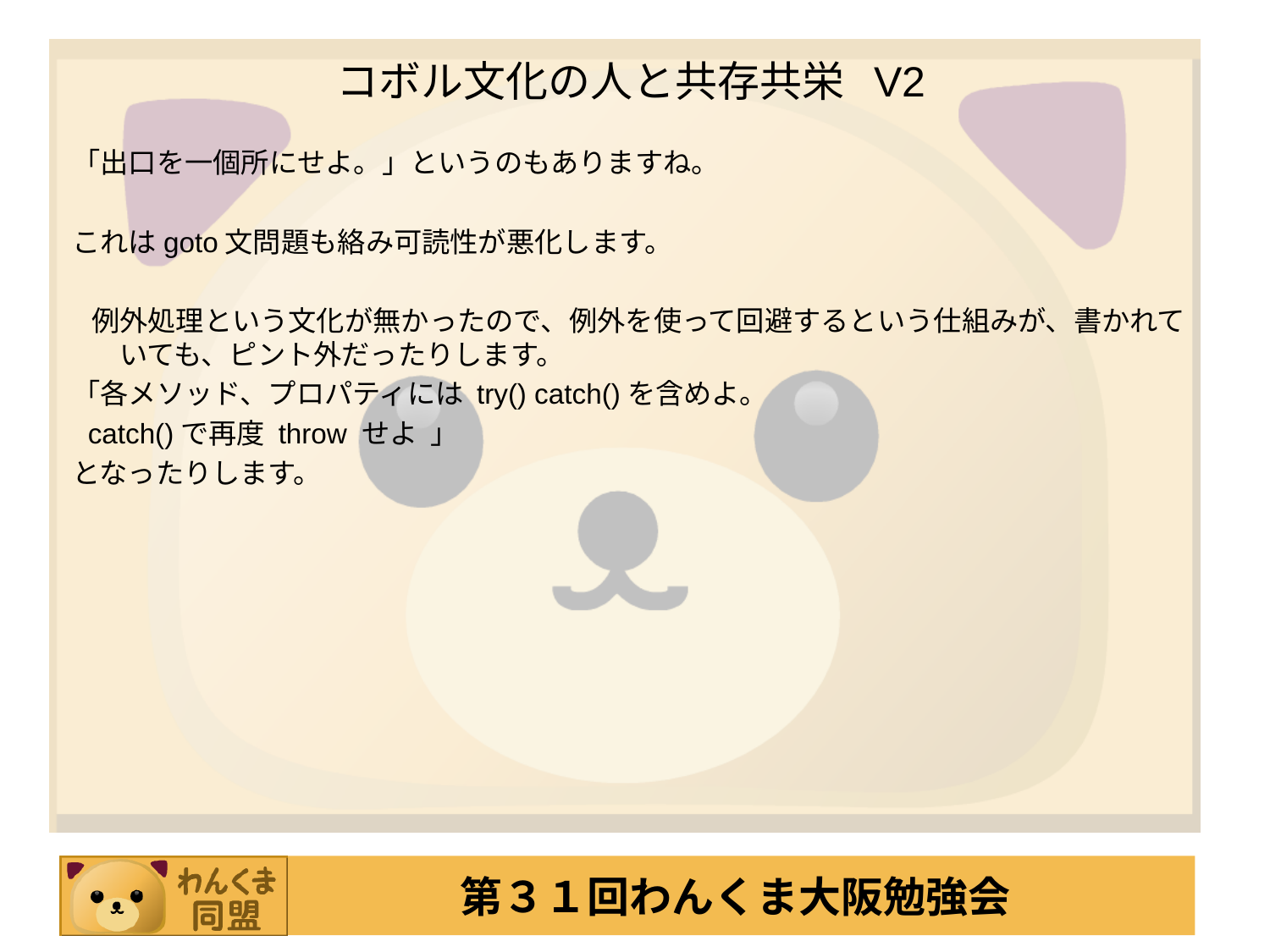

# コボル文化の人と共存共栄  V2
「出口を一個所にせよ。」というのもありますね。

これはgoto文問題も絡み可読性が悪化します。

  例外処理という文化が無かったので、例外を使って回避するという仕組みが、書かれていても、ピント外だったりします。
「各メソッド、プロパティには try() catch()を含めよ。
  catch()で再度 throw せよ  」
となったりします。